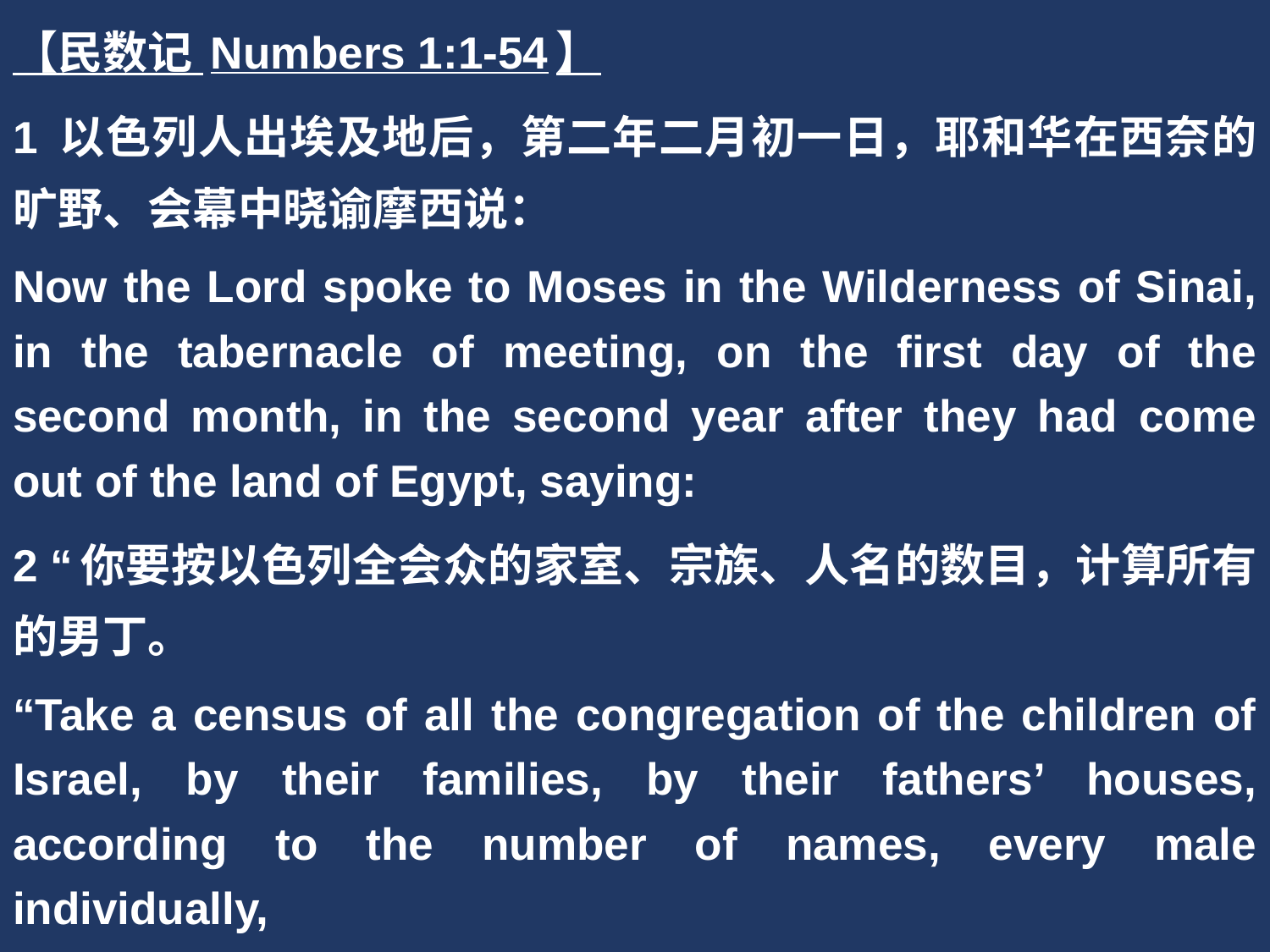

【民数记 Numbers 1:1-54】
1 以色列人出埃及地后，第二年二月初一日，耶和华在西奈的旷野、会幕中晓谕摩西说：
Now the Lord spoke to Moses in the Wilderness of Sinai, in the tabernacle of meeting, on the first day of the second month, in the second year after they had come out of the land of Egypt, saying:
2 “你要按以色列全会众的家室、宗族、人名的数目，计算所有的男丁。
“Take a census of all the congregation of the children of Israel, by their families, by their fathers’ houses, according to the number of names, every male individually,